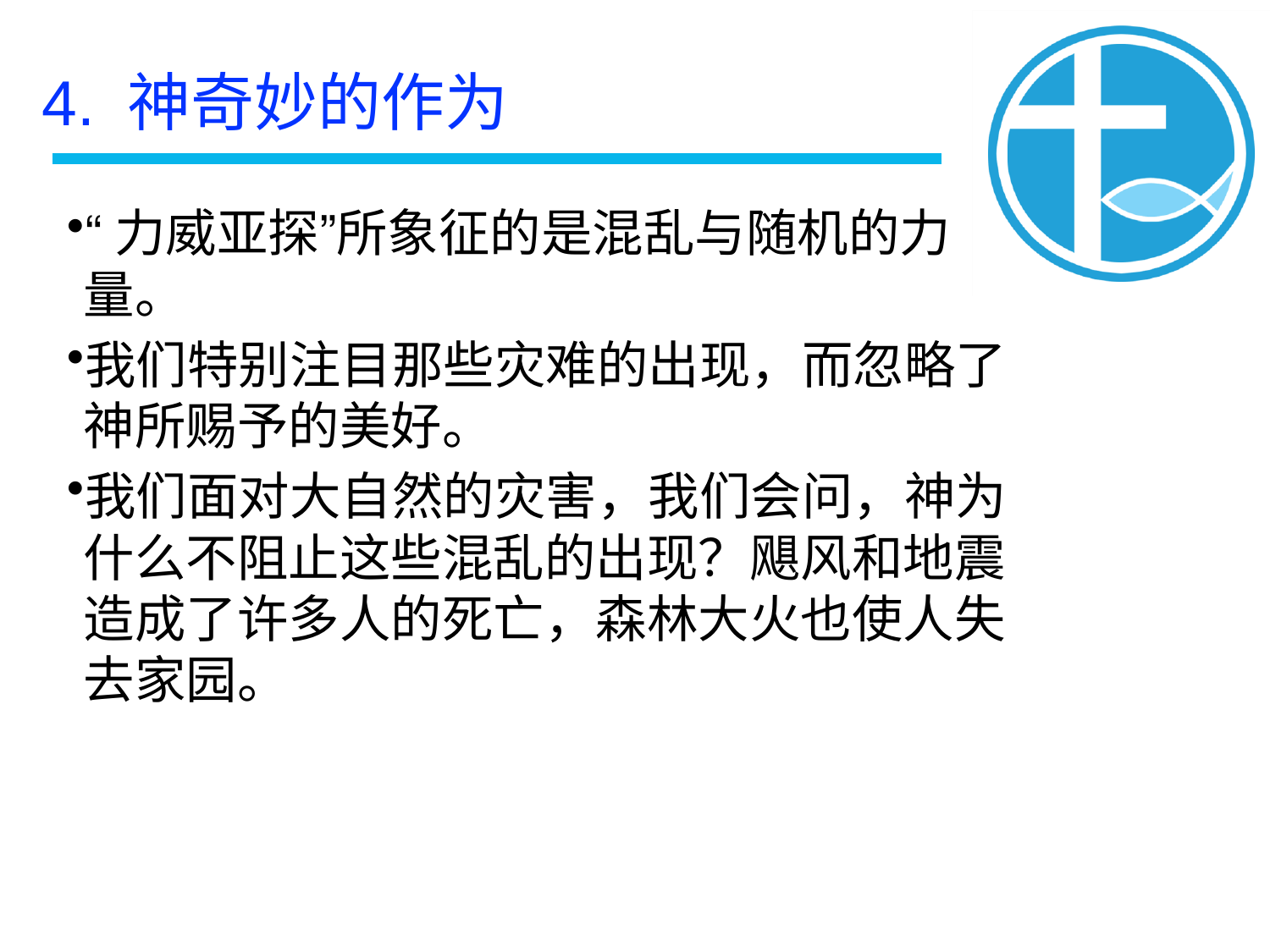

4. 神奇妙的作为
“力威亚探”所象征的是混乱与随机的力量。
我们特别注目那些灾难的出现，而忽略了神所赐予的美好。
我们面对大自然的灾害，我们会问，神为什么不阻止这些混乱的出现？飓风和地震造成了许多人的死亡，森林大火也使人失去家园。